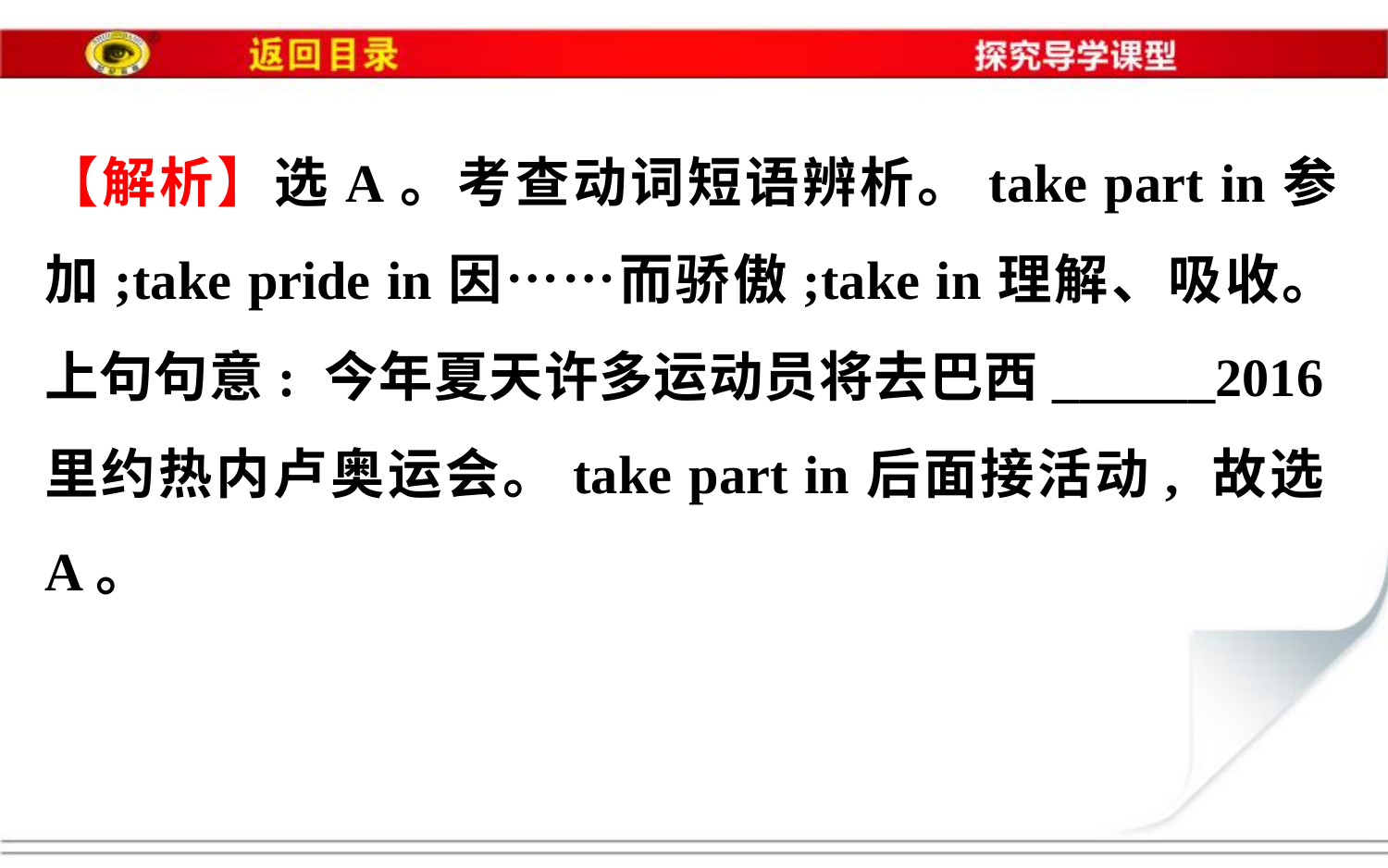

【解析】选A。考查动词短语辨析。take part in参加;take pride in因……而骄傲;take in理解、吸收。上句句意: 今年夏天许多运动员将去巴西______2016里约热内卢奥运会。take part in后面接活动, 故选A。